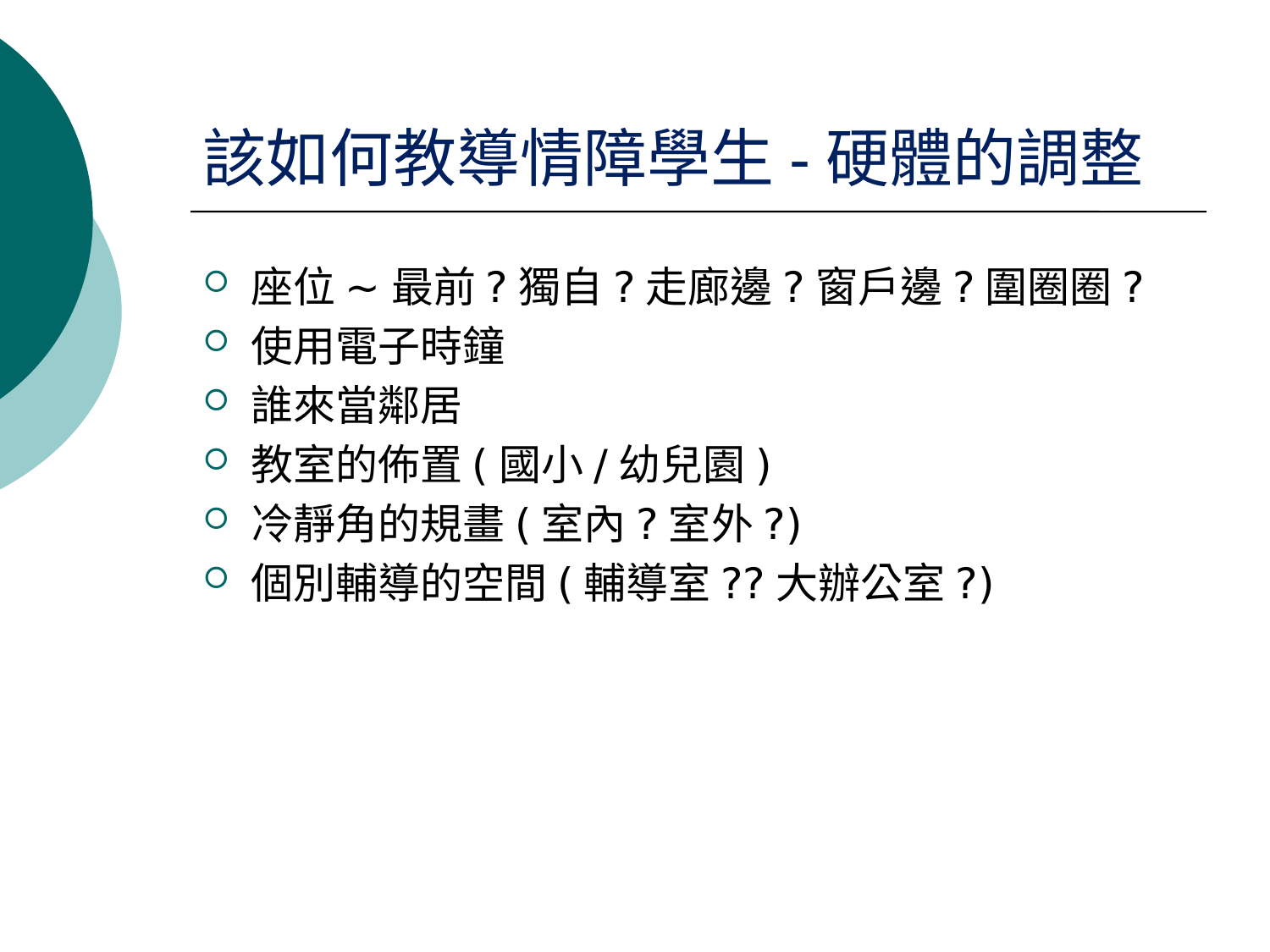

# 該如何教導情障學生-硬體的調整
座位~最前?獨自?走廊邊?窗戶邊?圍圈圈?
使用電子時鐘
誰來當鄰居
教室的佈置(國小/幼兒園)
冷靜角的規畫(室內?室外?)
個別輔導的空間(輔導室??大辦公室?)